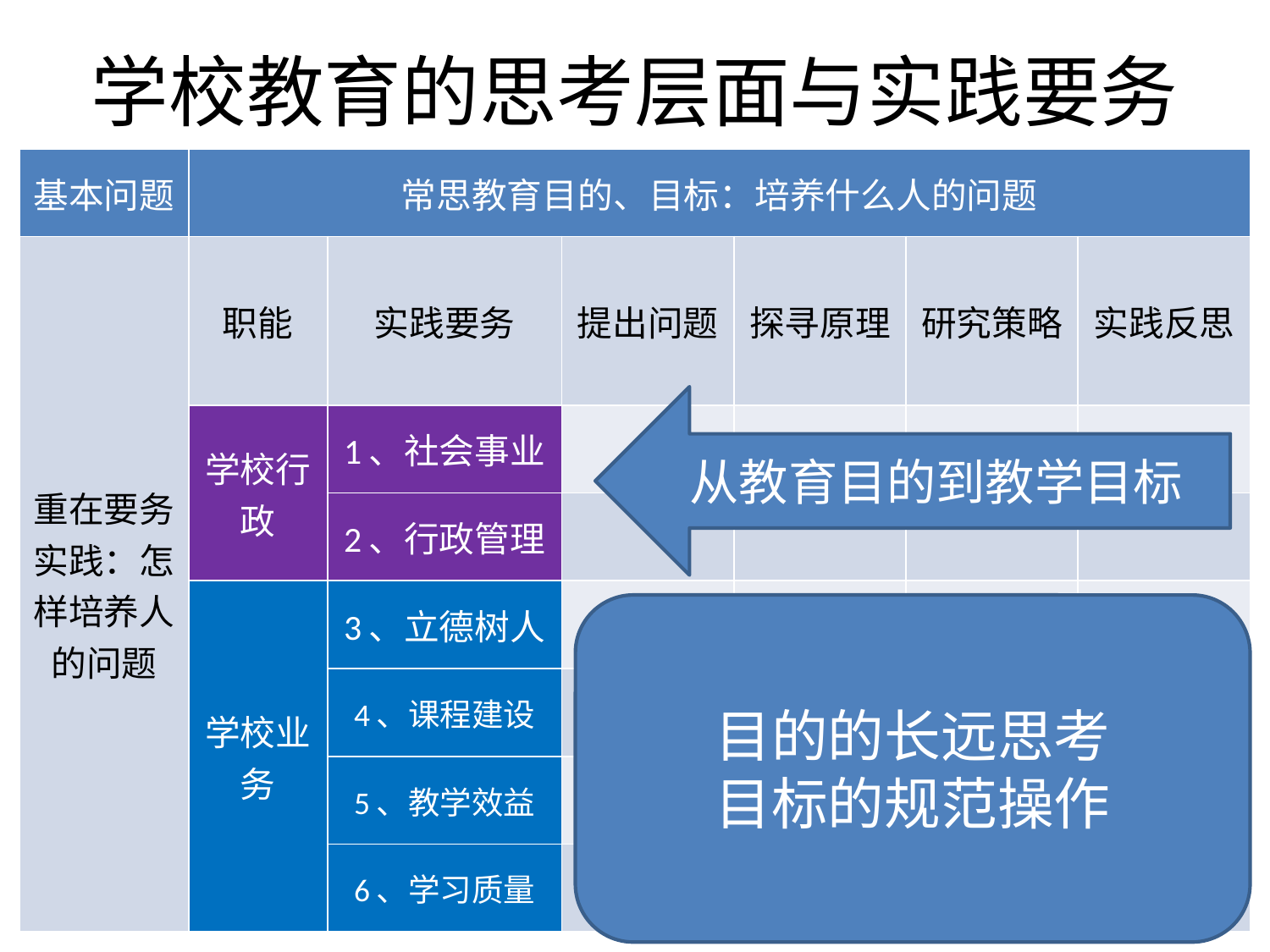

学校教育的思考层面与实践要务
| 基本问题 | 常思教育目的、目标：培养什么人的问题 |  |  |  |  |  |
| --- | --- | --- | --- | --- | --- | --- |
| 重在要务实践：怎样培养人的问题 | 职能 | 实践要务 | 提出问题 | 探寻原理 | 研究策略 | 实践反思 |
|  | 学校行政 | 1、社会事业 |  |  |  |  |
|  |  | 2、行政管理 |  |  |  |  |
|  | 学校业务 | 3、立德树人 |  |  |  |  |
|  |  | 4、课程建设 |  |  |  |  |
|  |  | 5、教学效益 |  |  |  |  |
|  |  | 6、学习质量 |  |  |  |  |
从教育目的到教学目标
目的的长远思考
目标的规范操作